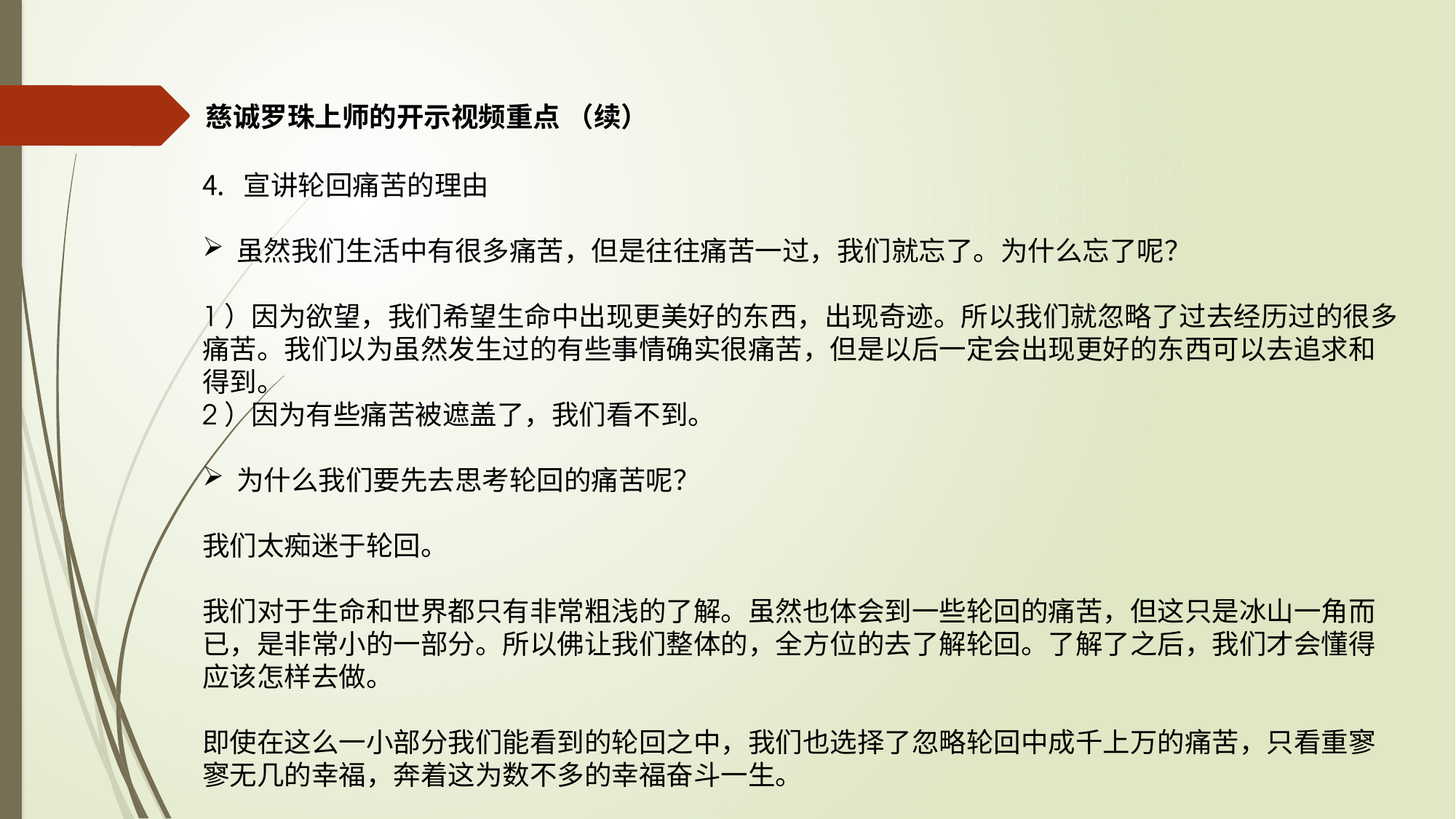

慈诚罗珠上师的开示视频重点 （续）
宣讲轮回痛苦的理由

虽然我们生活中有很多痛苦，但是往往痛苦一过，我们就忘了。为什么忘了呢？

1）因为欲望，我们希望生命中出现更美好的东西，出现奇迹。所以我们就忽略了过去经历过的很多痛苦。我们以为虽然发生过的有些事情确实很痛苦，但是以后一定会出现更好的东西可以去追求和得到。
2）因为有些痛苦被遮盖了，我们看不到。

为什么我们要先去思考轮回的痛苦呢？

我们太痴迷于轮回。

我们对于生命和世界都只有非常粗浅的了解。虽然也体会到一些轮回的痛苦，但这只是冰山一角而已，是非常小的一部分。所以佛让我们整体的，全方位的去了解轮回。了解了之后，我们才会懂得应该怎样去做。

即使在这么一小部分我们能看到的轮回之中，我们也选择了忽略轮回中成千上万的痛苦，只看重寥寥无几的幸福，奔着这为数不多的幸福奋斗一生。